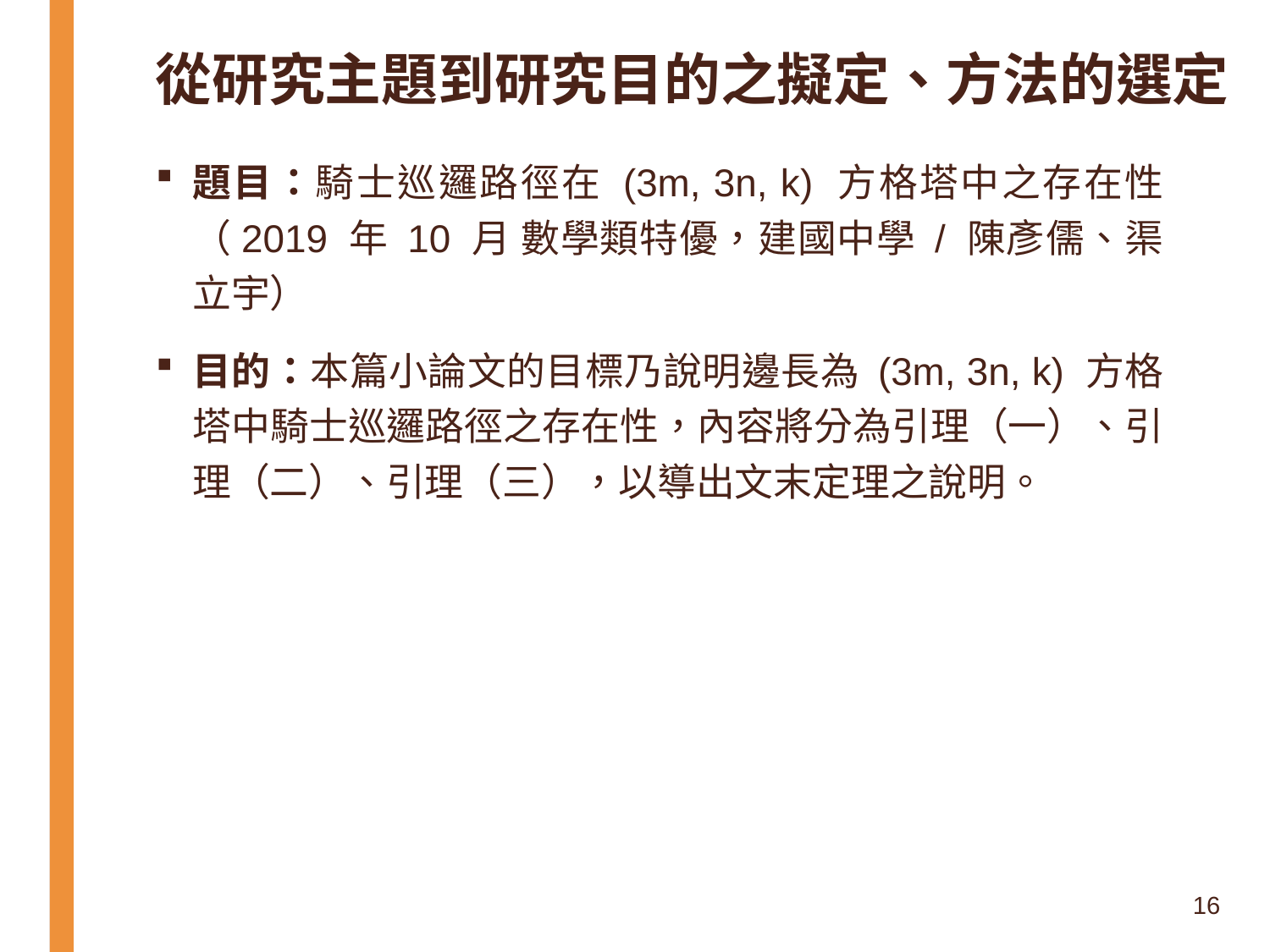

# 從研究主題到研究目的之擬定、方法的選定
題目：騎士巡邏路徑在 (3m, 3n, k) 方格塔中之存在性（2019 年 10 月 數學類特優，建國中學 / 陳彥儒、渠立宇）
目的：本篇小論文的目標乃說明邊長為 (3m, 3n, k) 方格塔中騎士巡邏路徑之存在性，內容將分為引理（一）、引理（二）、引理（三），以導出文末定理之說明。
16